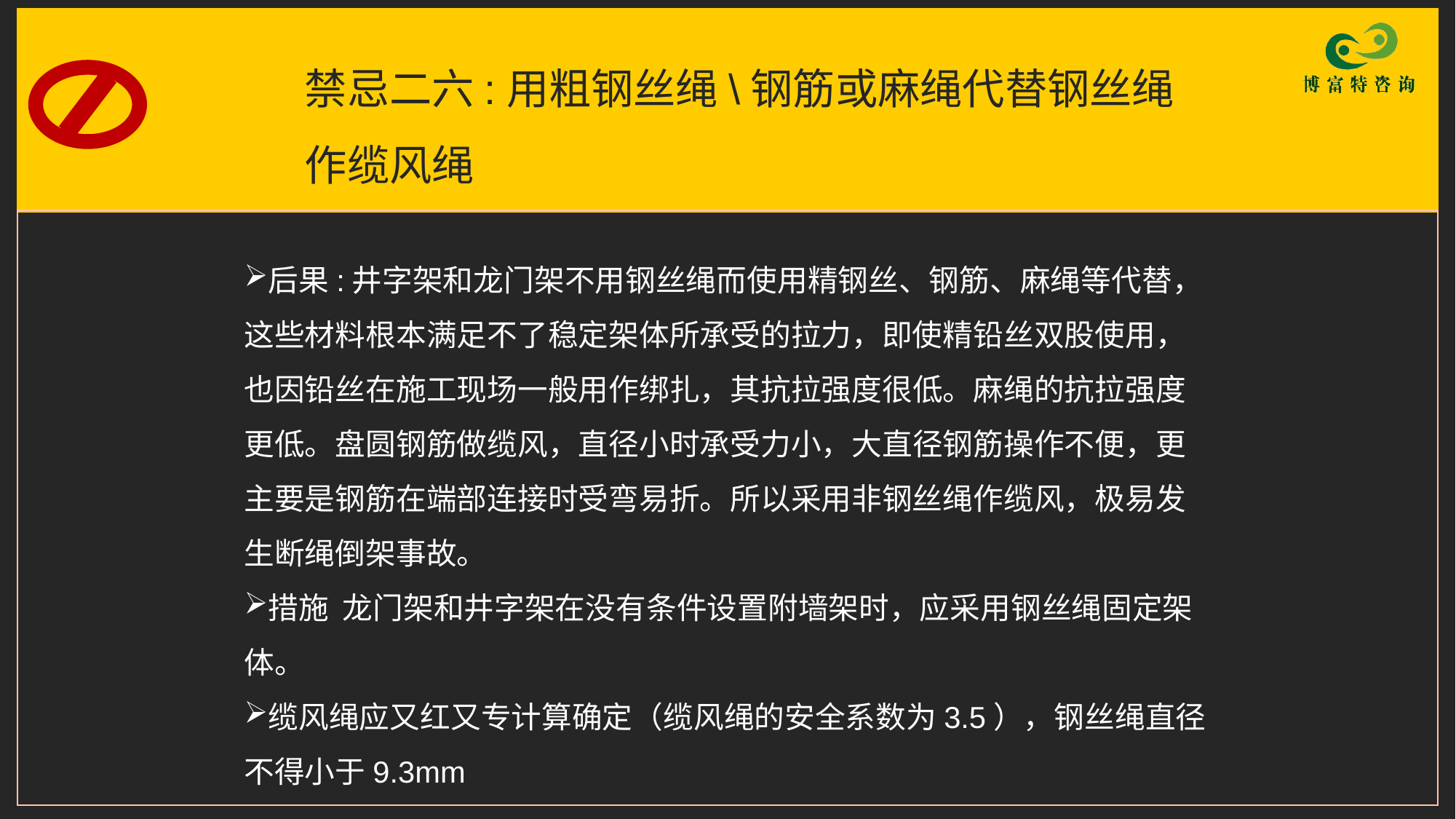

# 禁忌二六:用粗钢丝绳\钢筋或麻绳代替钢丝绳作缆风绳
后果:井字架和龙门架不用钢丝绳而使用精钢丝、钢筋、麻绳等代替，这些材料根本满足不了稳定架体所承受的拉力，即使精铅丝双股使用，也因铅丝在施工现场一般用作绑扎，其抗拉强度很低。麻绳的抗拉强度更低。盘圆钢筋做缆风，直径小时承受力小，大直径钢筋操作不便，更主要是钢筋在端部连接时受弯易折。所以采用非钢丝绳作缆风，极易发生断绳倒架事故。
措施  龙门架和井字架在没有条件设置附墙架时，应采用钢丝绳固定架体。
缆风绳应又红又专计算确定（缆风绳的安全系数为3.5），钢丝绳直径不得小于9.3mm